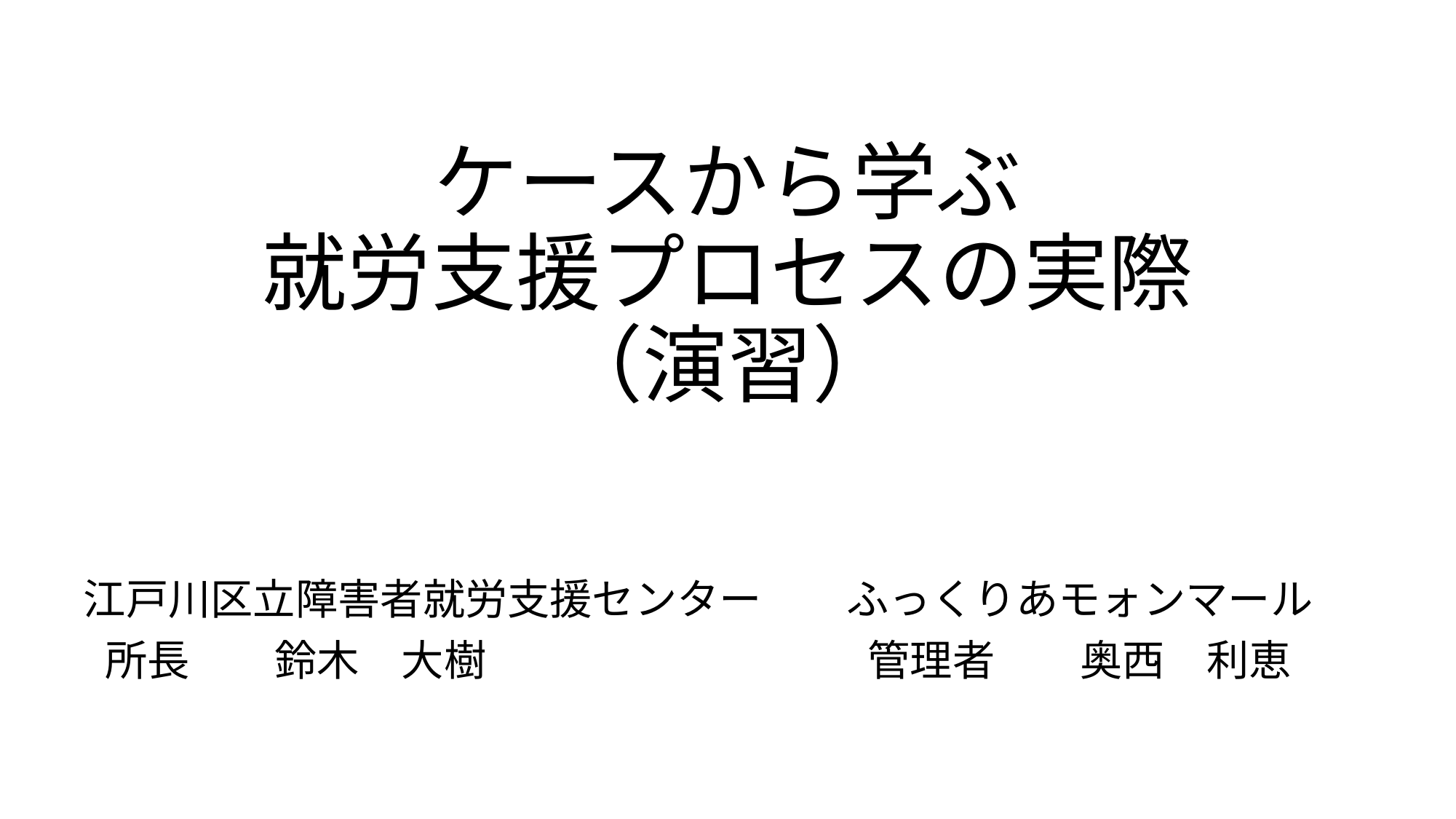

# ケースから学ぶ 就労支援プロセスの実際 （演習）

江戸川区立障害者就労支援センター　　ふっくりあモォンマール
所長　　鈴木　大樹　　　　　　　　　管理者　　奥西　利恵